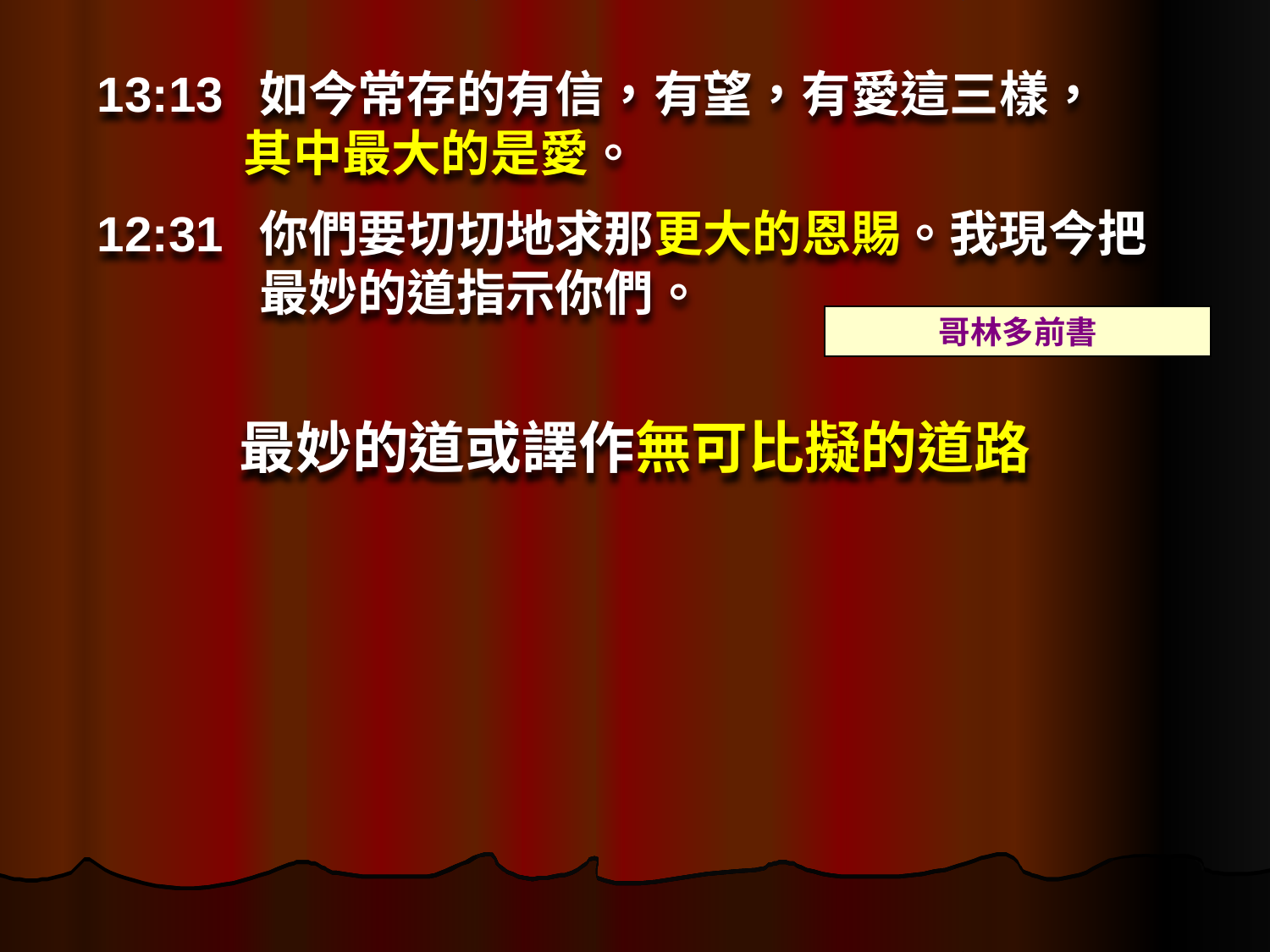

13:13	如今常存的有信，有望，有愛這三樣，
            其中最大的是愛。
12:31	你們要切切地求那更大的恩賜。我現今把最妙的道指示你們。
哥林多前書
最妙的道或譯作無可比擬的道路